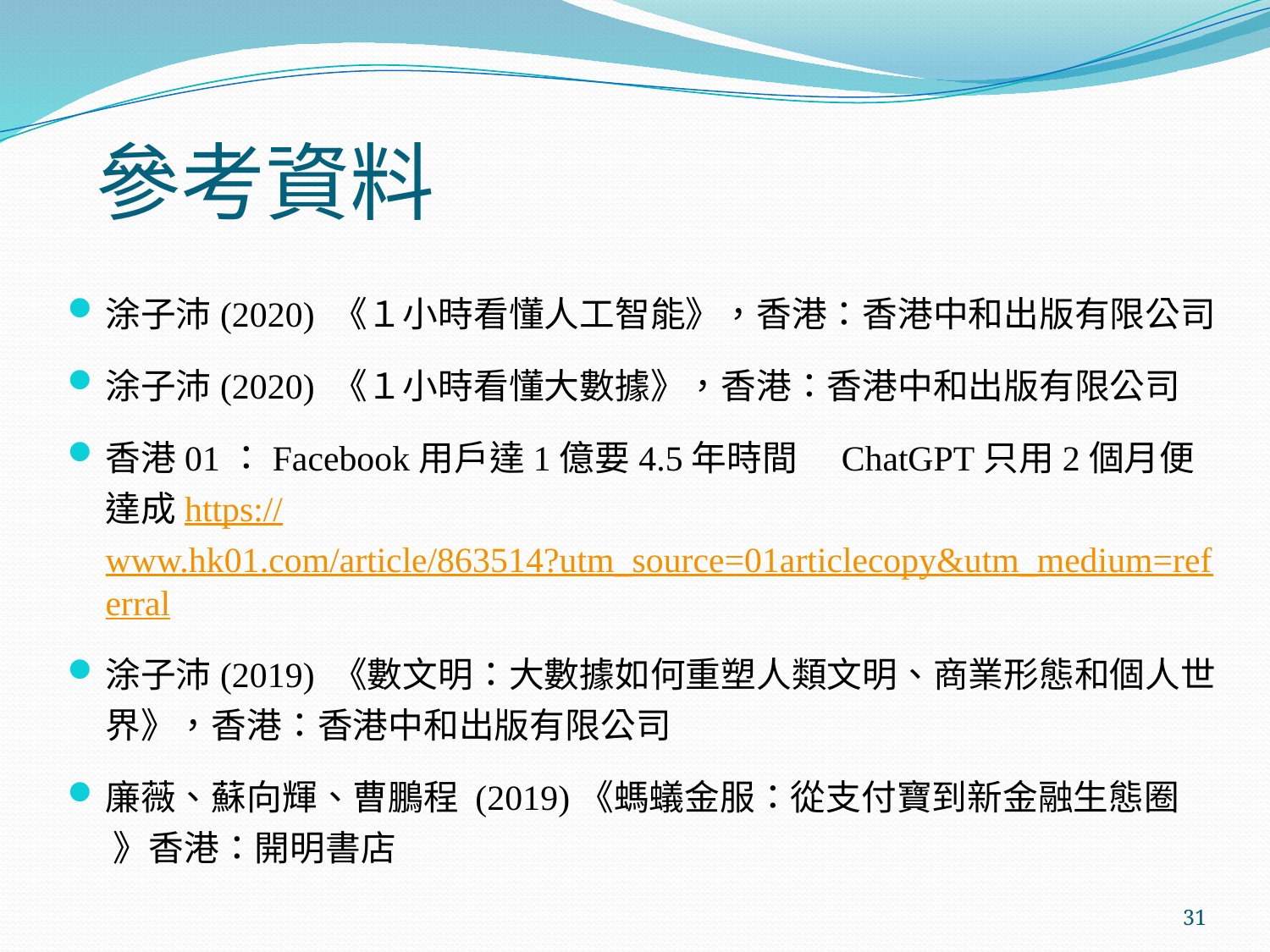

# 參考資料
涂子沛(2020) 《１小時看懂人工智能》，香港：香港中和出版有限公司
涂子沛(2020) 《１小時看懂大數據》，香港：香港中和出版有限公司
香港01：Facebook用戶達1億要4.5年時間　ChatGPT只用2個月便達成https://www.hk01.com/article/863514?utm_source=01articlecopy&utm_medium=referral
涂子沛(2019) 《數文明：大數據如何重塑人類文明、商業形態和個人世界》，香港：香港中和出版有限公司
廉薇、蘇向輝、曹鵬程 (2019)《螞蟻金服：從支付寶到新金融生態圈 》香港：開明書店

31